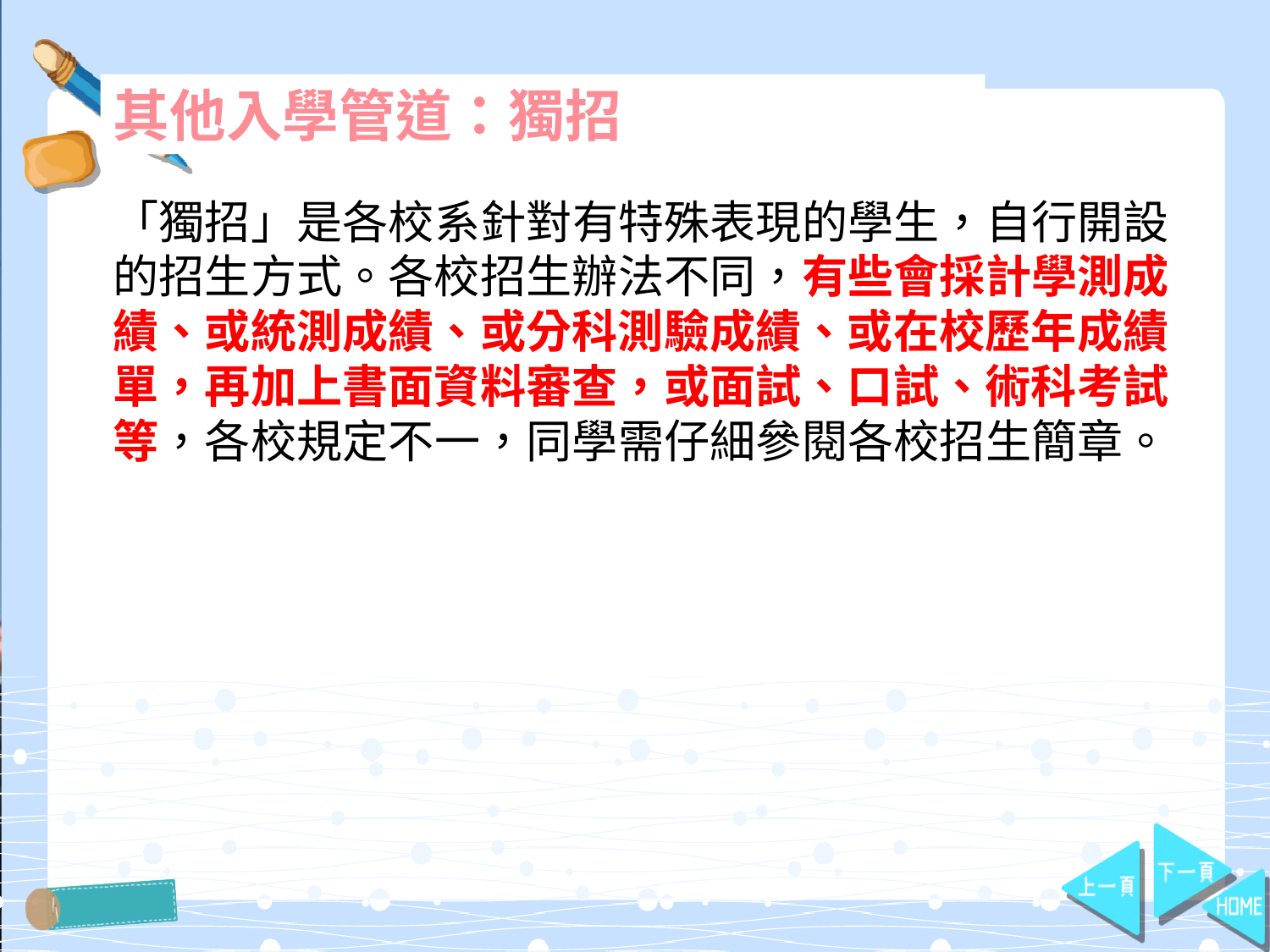

其他入學管道：獨招
「獨招」是各校系針對有特殊表現的學生，自行開設的招生方式。各校招生辦法不同，有些會採計學測成績、或統測成績、或分科測驗成績、或在校歷年成績單，再加上書面資料審查，或面試、口試、術科考試等，各校規定不一，同學需仔細參閱各校招生簡章。